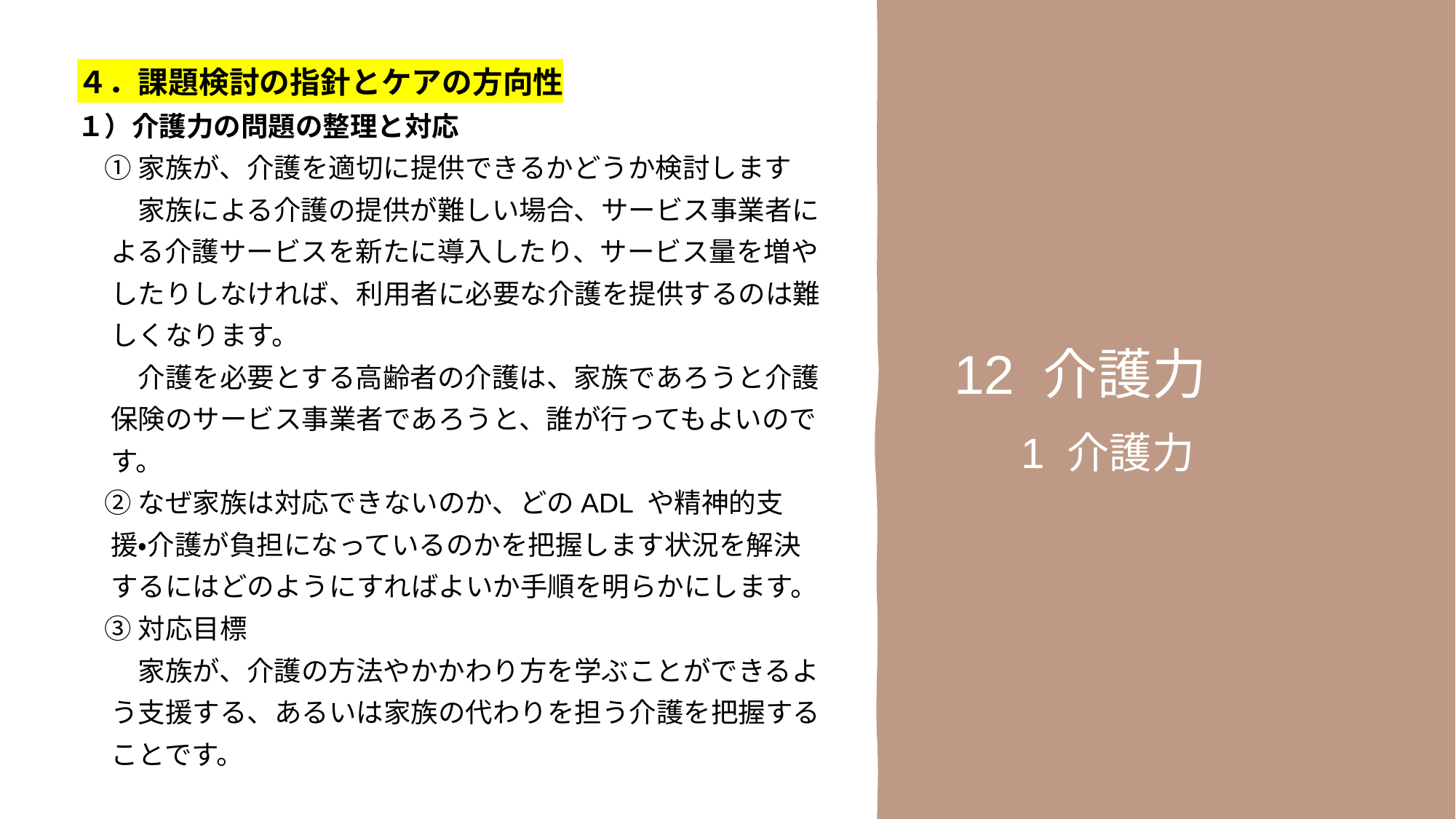

４．課題検討の指針とケアの方向性
１）介護力の問題の整理と対応
　① 家族が、介護を適切に提供できるかどうか検討します
　 　家族による介護の提供が難しい場合、サービス事業者に
　 よる介護サービスを新たに導入したり、サービス量を増や
　 したりしなければ、利用者に必要な介護を提供するのは難
　 しくなります。
　 　介護を必要とする高齢者の介護は、家族であろうと介護
　 保険のサービス事業者であろうと、誰が行ってもよいので
　 す。
　② なぜ家族は対応できないのか、どのADL や精神的支
　 援・介護が負担になっているのかを把握します状況を解決
　 するにはどのようにすればよいか手順を明らかにします。
　③ 対応目標
　 　家族が、介護の方法やかかわり方を学ぶことができるよ
　 う支援する、あるいは家族の代わりを担う介護を把握する
　 ことです。
12 介護力
　1 介護力